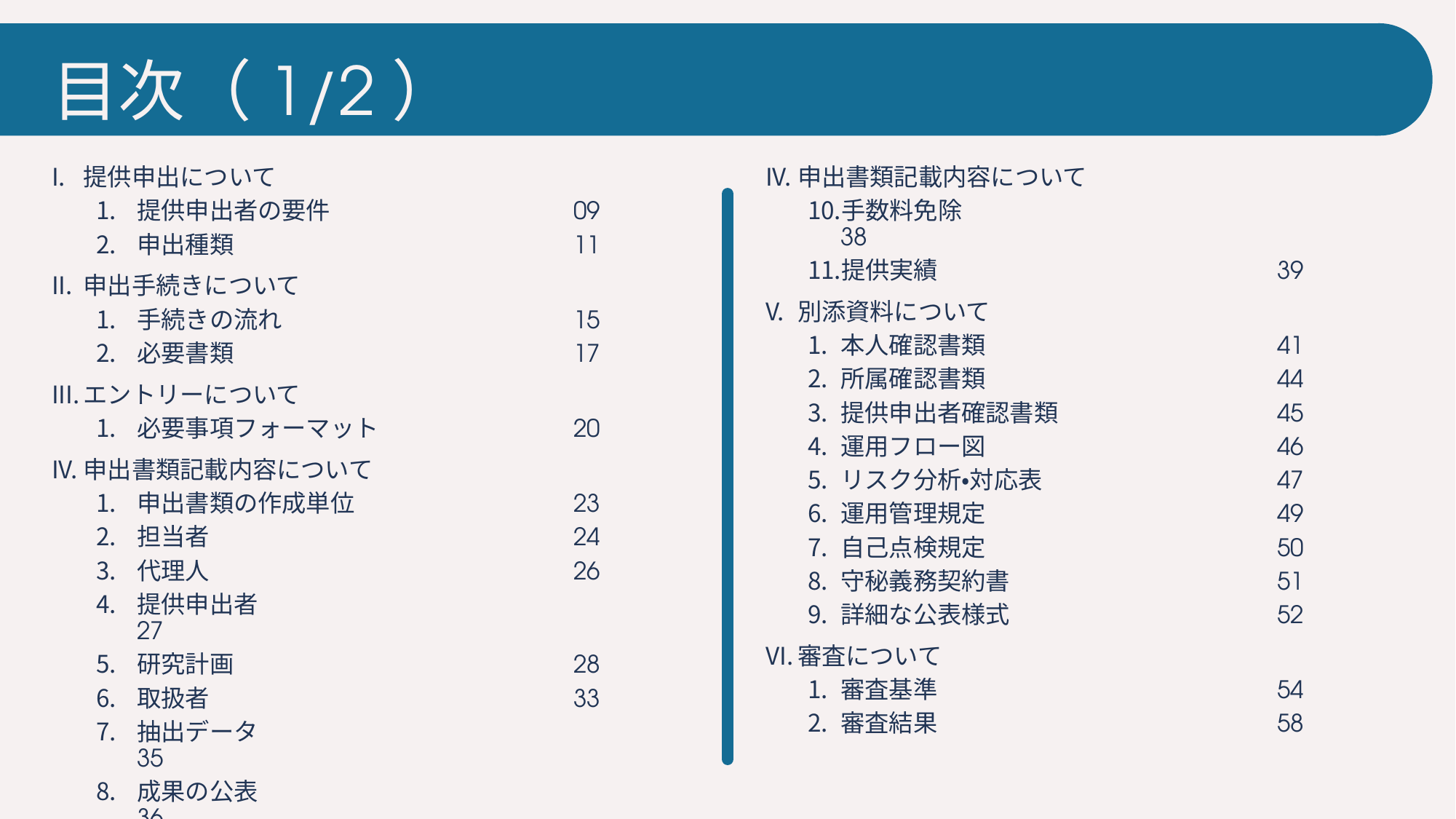

# 目次（1/2）
申出書類記載内容について
手数料免除				38
提供実績				39
別添資料について
本人確認書類			41
所属確認書類			44
提供申出者確認書類			45
運用フロー図			46
リスク分析・対応表			47
運用管理規定			49
自己点検規定			50
守秘義務契約書			51
詳細な公表様式			52
審査について
審査基準				54
審査結果				58

提供申出について
提供申出者の要件			09
申出種類				11
申出手続きについて
手続きの流れ			15
必要書類				17
エントリーについて
必要事項フォーマット		20
申出書類記載内容について
申出書類の作成単位			23
担当者				24
代理人				26
提供申出者				27
研究計画				28
取扱者				33
抽出データ				35
成果の公表				36
提供方法				37